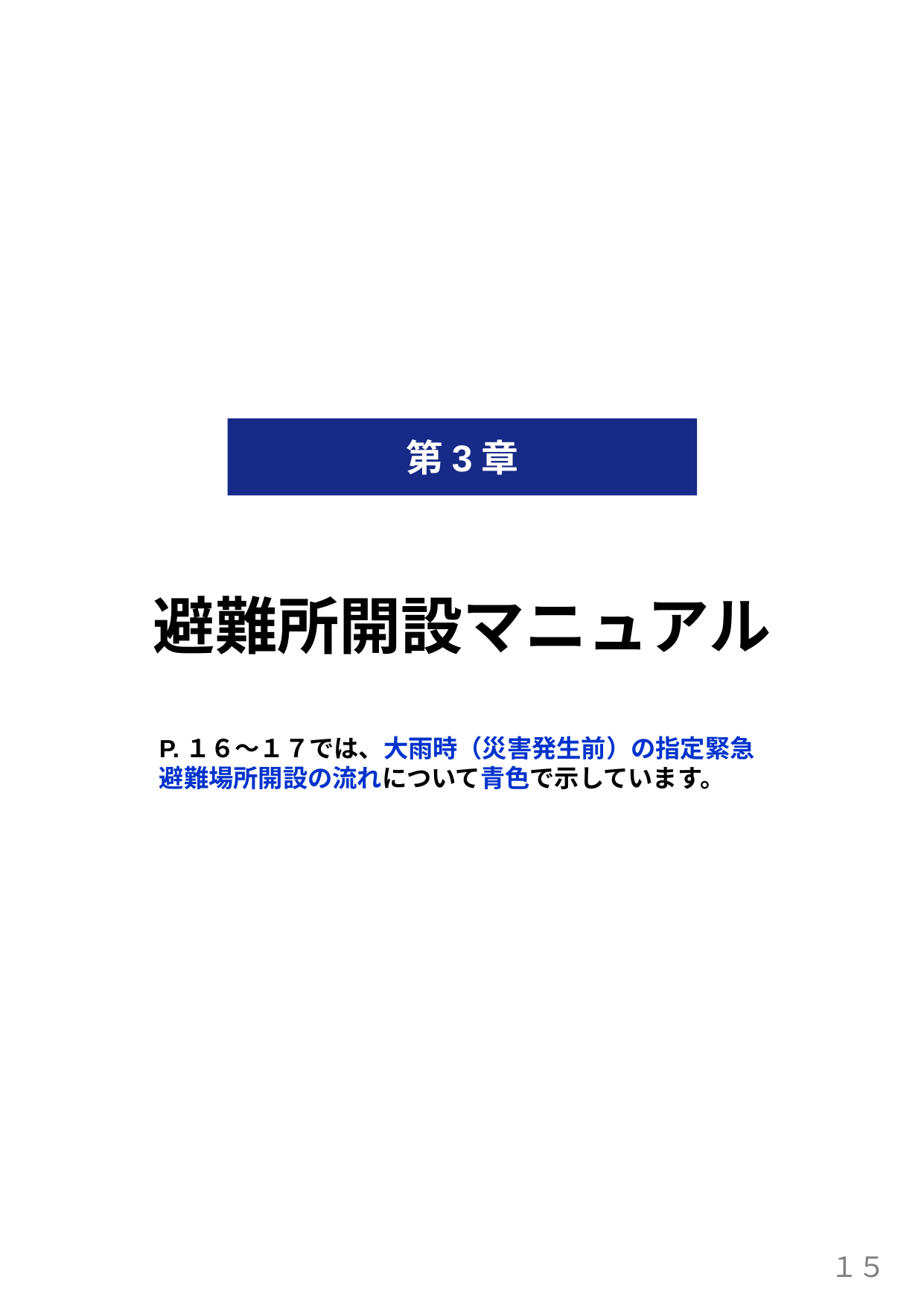

第3章
避難所開設マニュアル
P.１６～１７では、大雨時（災害発生前）の指定緊急避難場所開設の流れについて青色で示しています。

１５